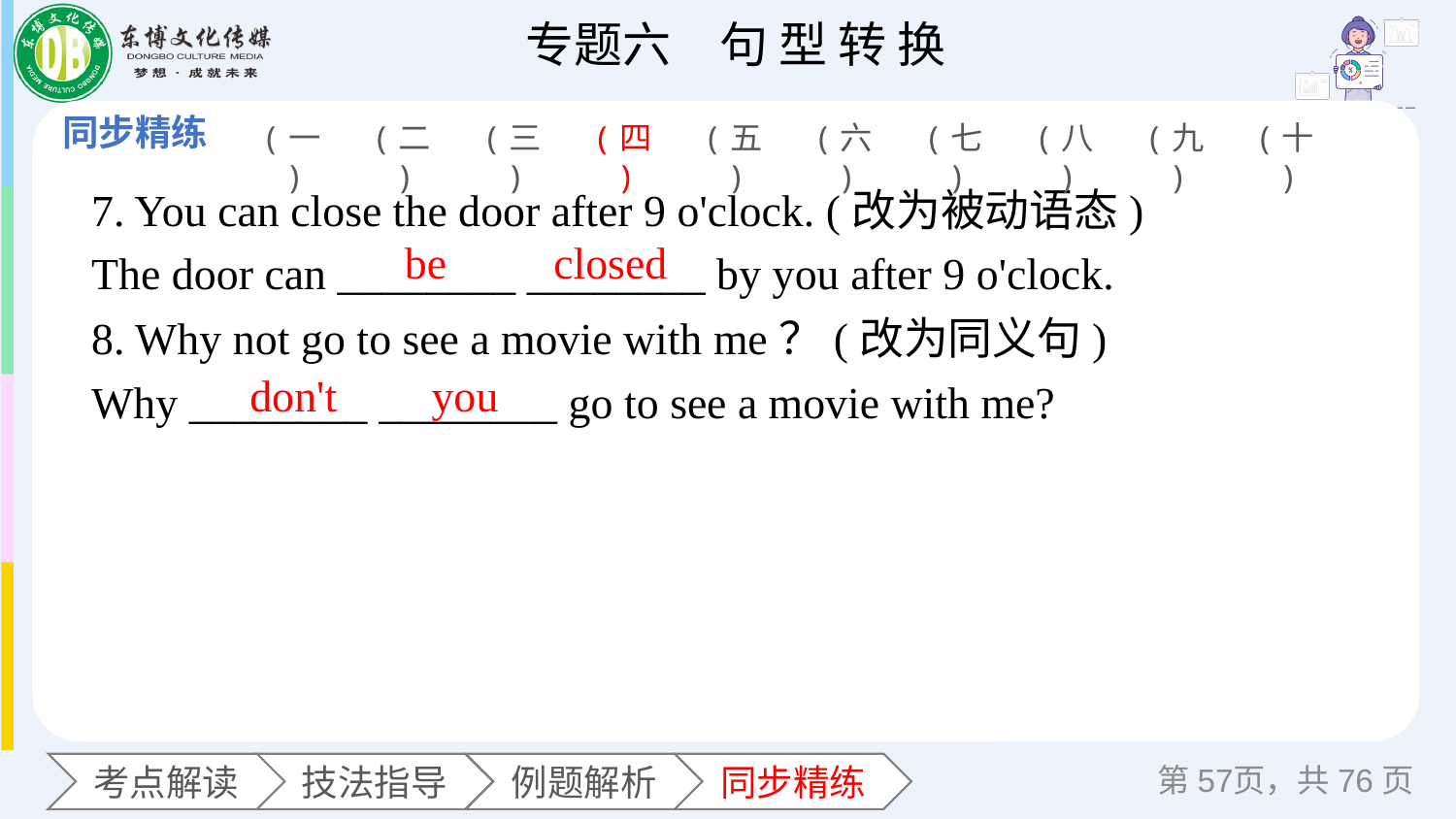

(一)
(二)
(三)
(四)
(五)
(六)
(七)
(八)
(九)
(十)
7. You can close the door after 9 o'clock. (改为被动语态)
The door can ________ ________ by you after 9 o'clock.
8. Why not go to see a movie with me？(改为同义句)
Why ________ ________ go to see a movie with me?
be
closed
 don't
you
第57页，共76页